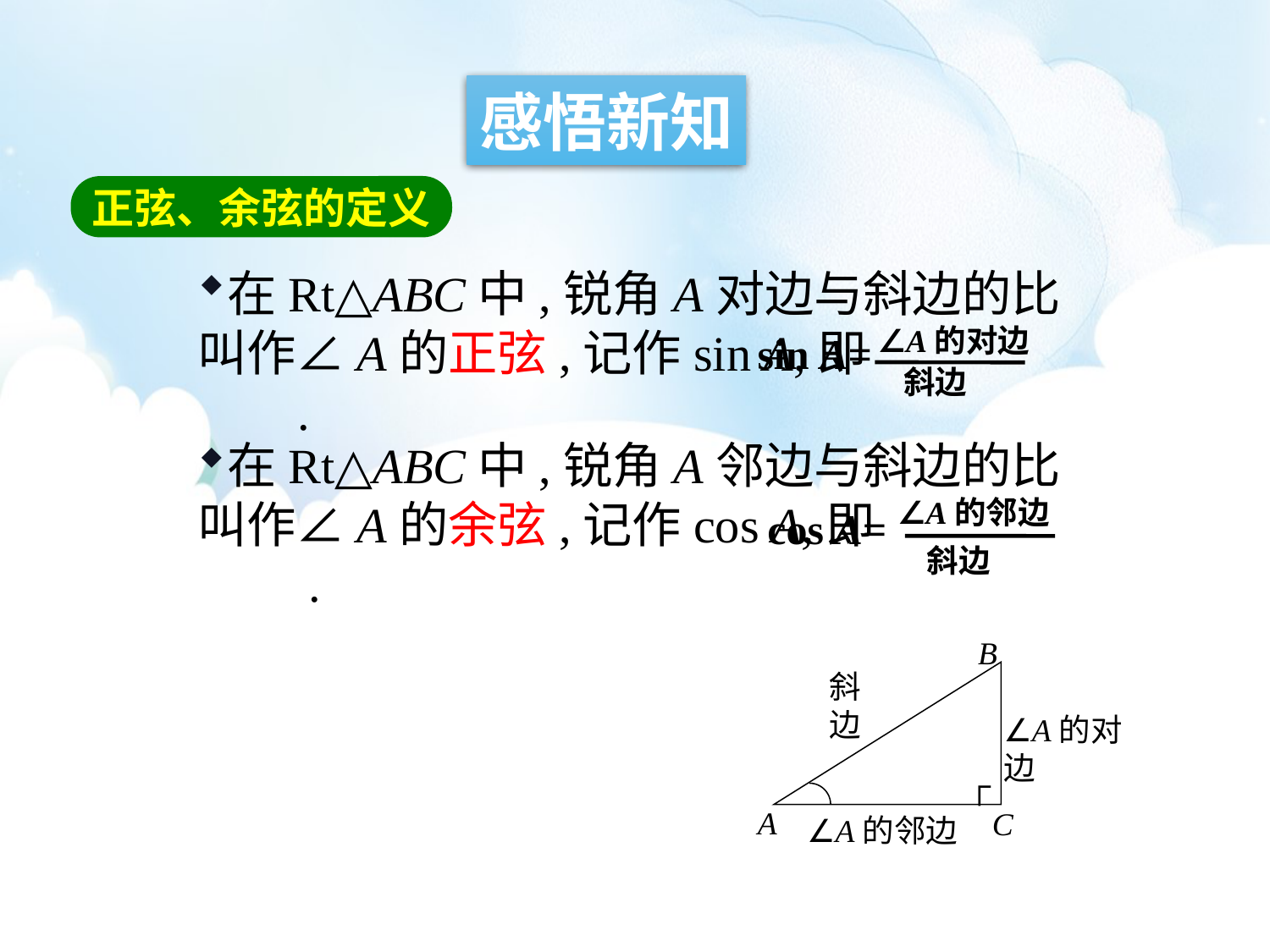

感悟新知
正弦、余弦的定义
在Rt△ABC中,锐角A对边与斜边的比叫作∠A的正弦,记作sin A,即                             .
∠A的对边
   斜边

sin A=
在Rt△ABC中,锐角A邻边与斜边的比叫作∠A的余弦,记作cos A,即                             .
∠A的邻边
   斜边

cos A=
B

∠A的对边
┌

A
C
∠A的邻边
斜边